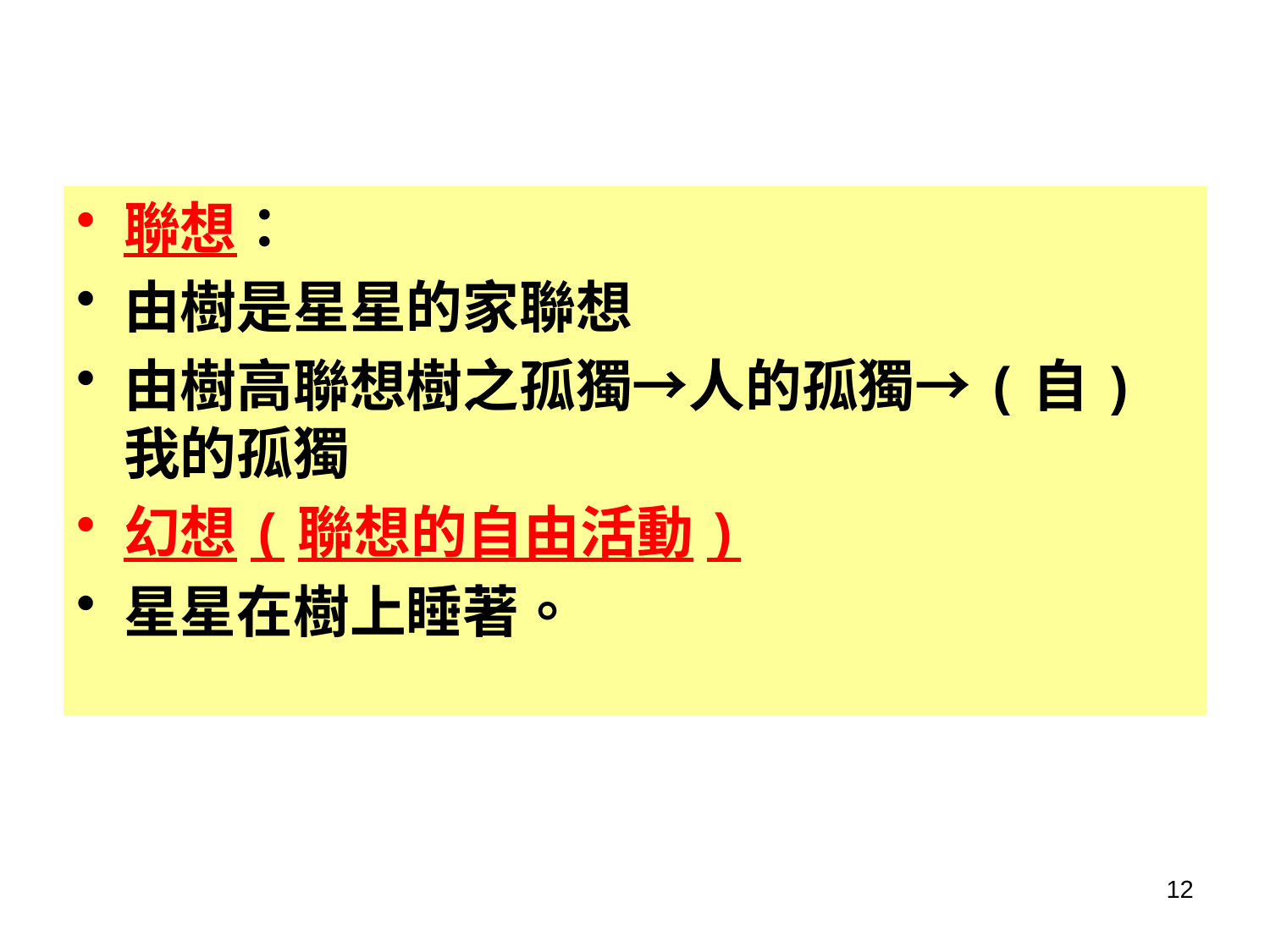

聯想：
由樹是星星的家聯想
由樹高聯想樹之孤獨→人的孤獨→(自)我的孤獨
幻想(聯想的自由活動)
星星在樹上睡著。

12